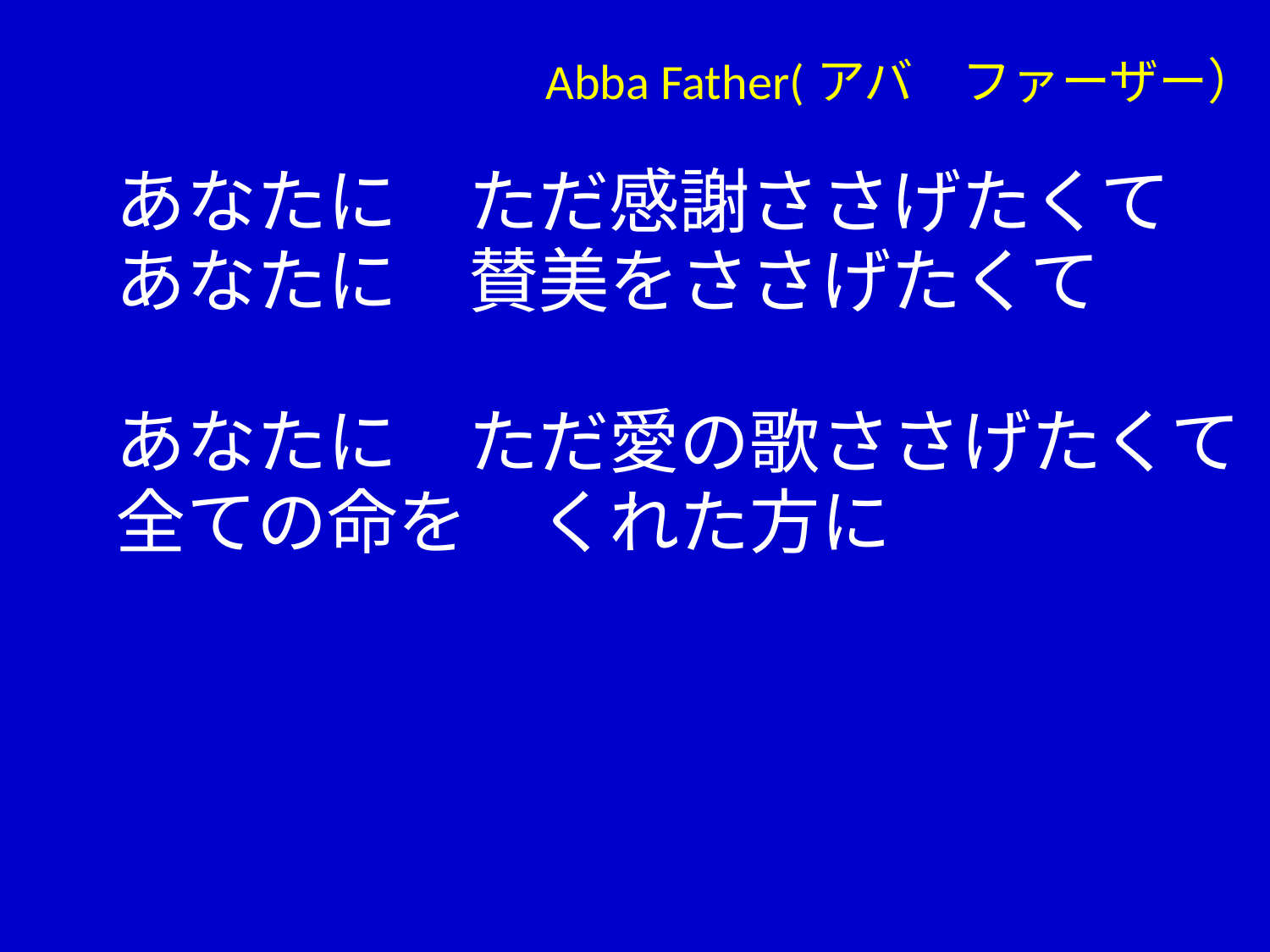

# Abba Father(アバ　ファーザー）
あなたに　ただ感謝ささげたくて
あなたに　賛美をささげたくて

あなたに　ただ愛の歌ささげたくて
全ての命を　くれた方に